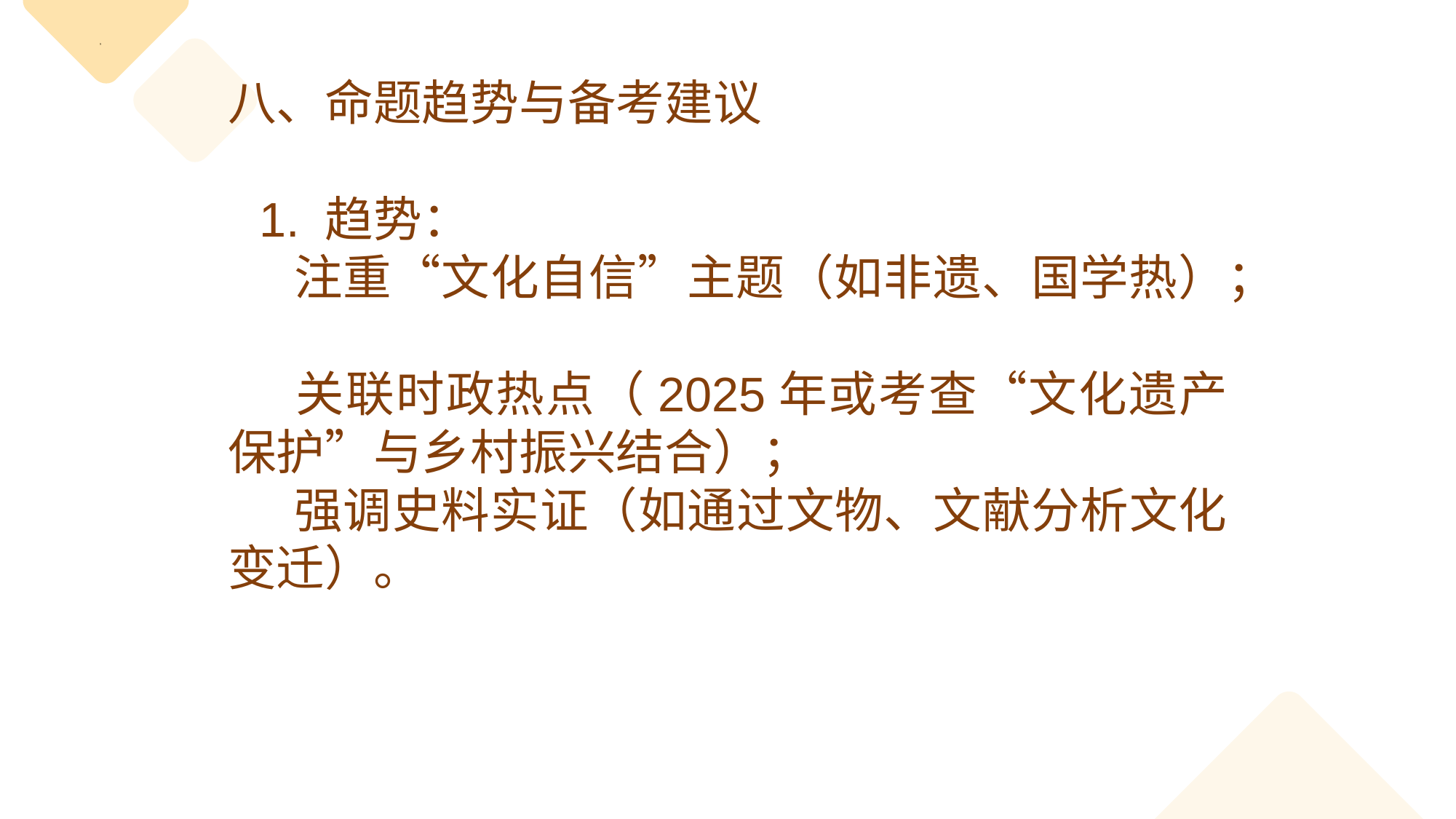

八、命题趋势与备考建议

1. 趋势：
  注重“文化自信”主题（如非遗、国学热）；
  关联时政热点（2025年或考查“文化遗产保护”与乡村振兴结合）；
  强调史料实证（如通过文物、文献分析文化变迁）。